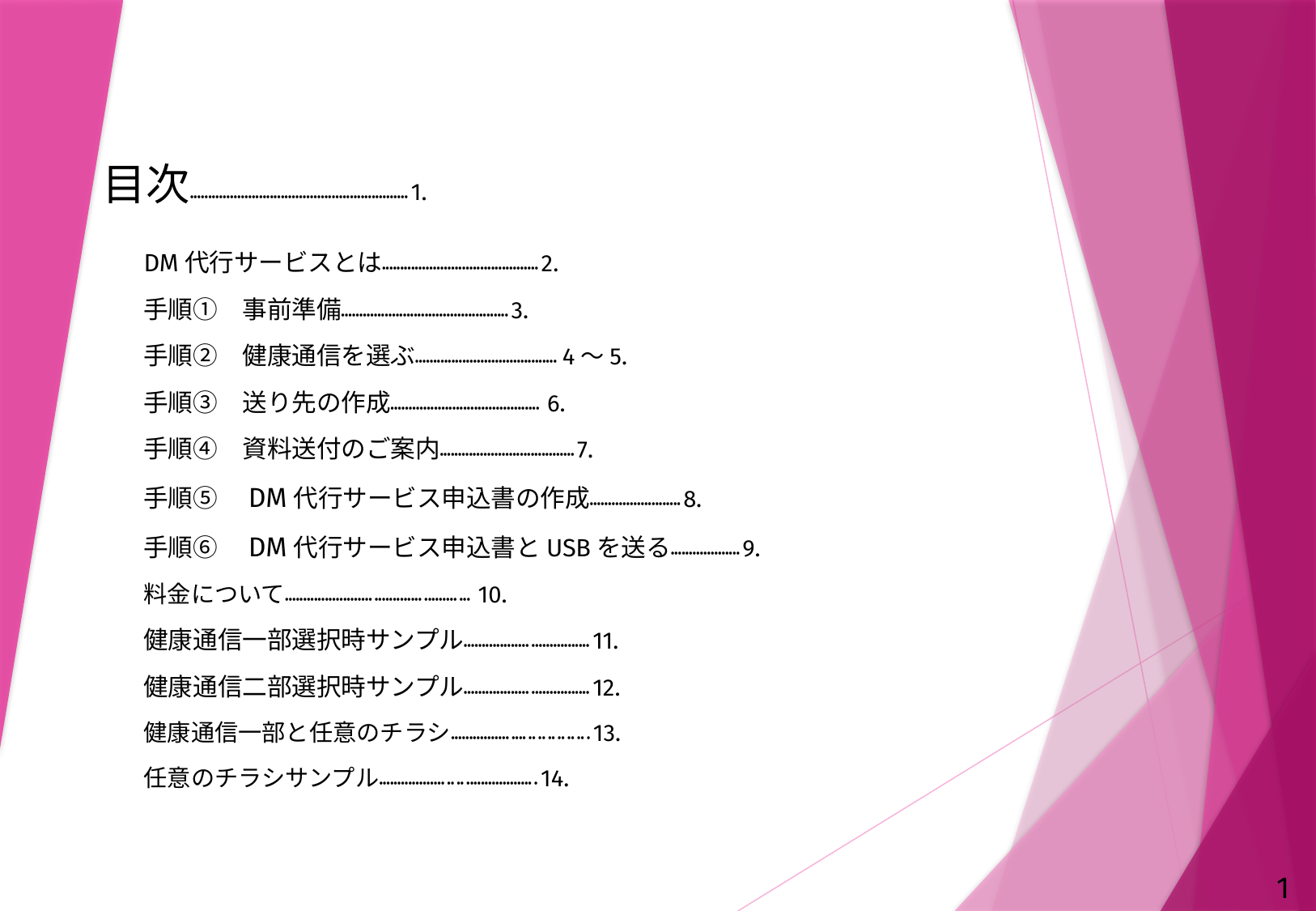

目次・・・・・・・・・・・・・・・・・・・・・・・・・・・・・・・・・・・・・・・・・・・・・・・・・・・・・・・・・・・・1.
DM代行サービスとは・・・・・・・・・・・・・・・・・・・・・・・・・・・・・・・・・・・・・・・・・・・2.
手順①　事前準備・・・・・・・・・・・・・・・・・・・・・・・・・・・・・・・・・・・・・・・・・・・・・・3.
手順②　健康通信を選ぶ・・・・・・・・・・・・・・・・・・・・・・・・・・・・・・・・・・・・・・・ 4～5.
手順③　送り先の作成・・・・・・・・・・・・・・・・・・・・・・・・・・・・・・・・・・・・・・・・・  6.
手順④　資料送付のご案内・・・・・・・・・・・・・・・・・・・・・・・・・・・・・・・・・・・・・7.
手順➄　DM代行サービス申込書の作成・・・・・・・・・・・・・・・・・・・・・・・・・8.
手順⑥　DM代行サービス申込書とUSBを送る・・・・・・・・・・・・・・・・・・・9.
料金について・・・・・・・・・・・・・・・・・・・・・・・・ ・・・・・・・・・・・・・ ・・・・・・・・・ ・・・  10.
健康通信一部選択時サンプル・・・・・・・・・・・・・・・・・・ ・・・・・・・・・・・・・・・・11.
健康通信二部選択時サンプル・・・・・・・・・・・・・・・・・・ ・・・・・・・・・・・・・・・・12.
健康通信一部と任意のチラシ・・・・・・・・・・・・・・・・ ・・・・ ・・ ・・ ・・ ・・ ・・ ・・ ・13.
任意のチラシサンプル・・・・・・・・・・・・・・・・・・ ・・ ・・ ・・・・・・・・・・・・・・・・・・ ・14.

1